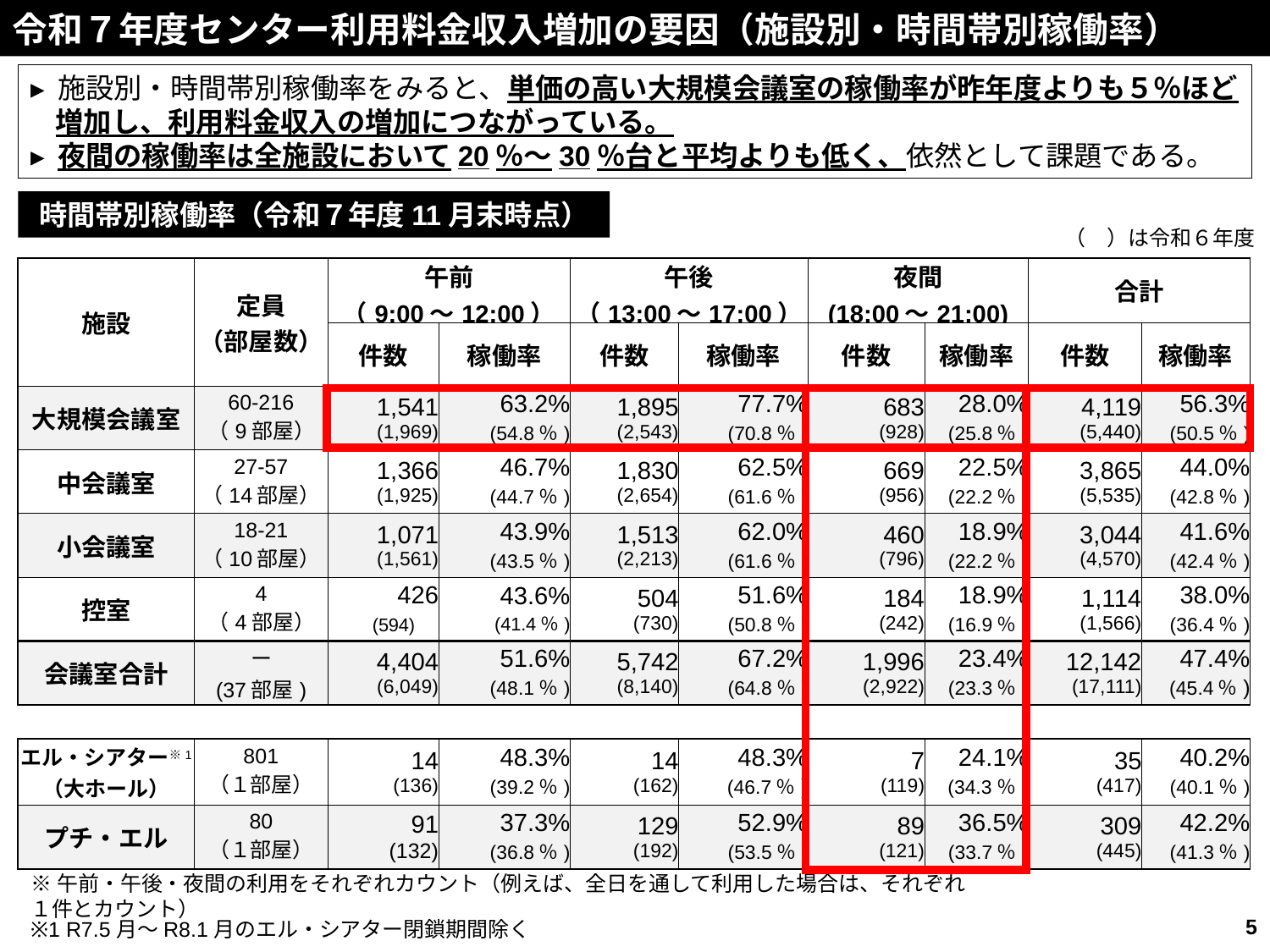

令和７年度センター利用料金収入増加の要因（施設別・時間帯別稼働率）
▸ 施設別・時間帯別稼働率をみると、単価の高い大規模会議室の稼働率が昨年度よりも５％ほど増加し、利用料金収入の増加につながっている。
▸ 夜間の稼働率は全施設において20％～30％台と平均よりも低く、依然として課題である。
時間帯別稼働率（令和７年度11月末時点）
（　）は令和６年度
| 施設 | 定員 （部屋数） | 午前 （9:00～12:00） |  | 午後 （13:00～17:00） |  | 夜間 (18:00～21:00) |  | 合計 |  |
| --- | --- | --- | --- | --- | --- | --- | --- | --- | --- |
|  |  | 件数 | 稼働率 | 件数 | 稼働率 | 件数 | 稼働率 | 件数 | 稼働率 |
| 大規模会議室 | 60-216 （9部屋） | 1,541 (1,969) | 63.2% (54.8％) | 1,895 (2,543) | 77.7% (70.8％) | 683 (928) | 28.0% (25.8％) | 4,119 (5,440) | 56.3% (50.5％) |
| 中会議室 | 27-57 （14部屋） | 1,366 (1,925) | 46.7% (44.7％) | 1,830 (2,654) | 62.5% (61.6％) | 669 (956) | 22.5% (22.2％) | 3,865 (5,535) | 44.0% (42.8％) |
| 小会議室 | 18-21 （10部屋） | 1,071 (1,561) | 43.9% (43.5％) | 1,513 (2,213) | 62.0% (61.6％) | 460 (796) | 18.9% (22.2％) | 3,044 (4,570) | 41.6% (42.4％) |
| 控室 | 4 （4部屋） | 426 (594) | 43.6% (41.4％) | 504 (730) | 51.6% (50.8％) | 184 (242) | 18.9% (16.9％) | 1,114 (1,566) | 38.0% (36.4％) |
| 会議室合計 | ー (37部屋) | 4,404 (6,049) | 51.6% (48.1％) | 5,742 (8,140) | 67.2% (64.8％) | 1,996 (2,922) | 23.4% (23.3％) | 12,142 (17,111) | 47.4% (45.4％) |
|  |  |  |  |  |  |  |  |  |  |
| エル・シアター※1 （大ホール） | 801 （１部屋） | 14 (136) | 48.3% (39.2％) | 14 (162) | 48.3% (46.7％) | 7 (119) | 24.1% (34.3％) | 35 (417) | 40.2% (40.1％) |
| プチ・エル | 80 （１部屋） | 91 (132) | 37.3% (36.8％) | 129 (192) | 52.9% (53.5％) | 89 (121) | 36.5% (33.7％) | 309 (445) | 42.2% (41.3％) |

※午前・午後・夜間の利用をそれぞれカウント（例えば、全日を通して利用した場合は、それぞれ１件とカウント）
5
※1 R7.5月～R8.1月のエル・シアター閉鎖期間除く